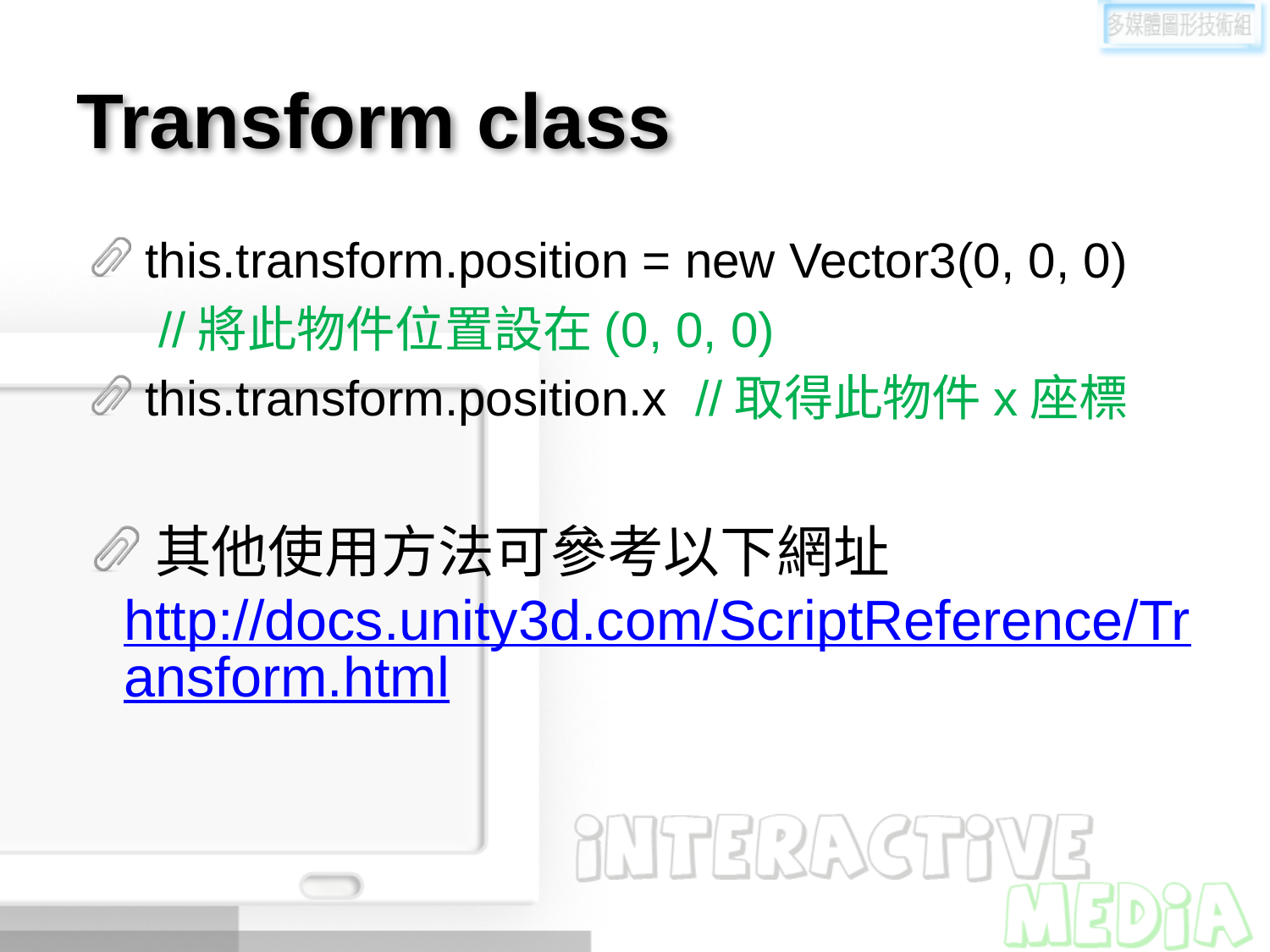

# Transform class
this.transform.position = new Vector3(0, 0, 0)
      //將此物件位置設在(0, 0, 0)
this.transform.position.x  //取得此物件x座標

其他使用方法可參考以下網址http://docs.unity3d.com/ScriptReference/Transform.html